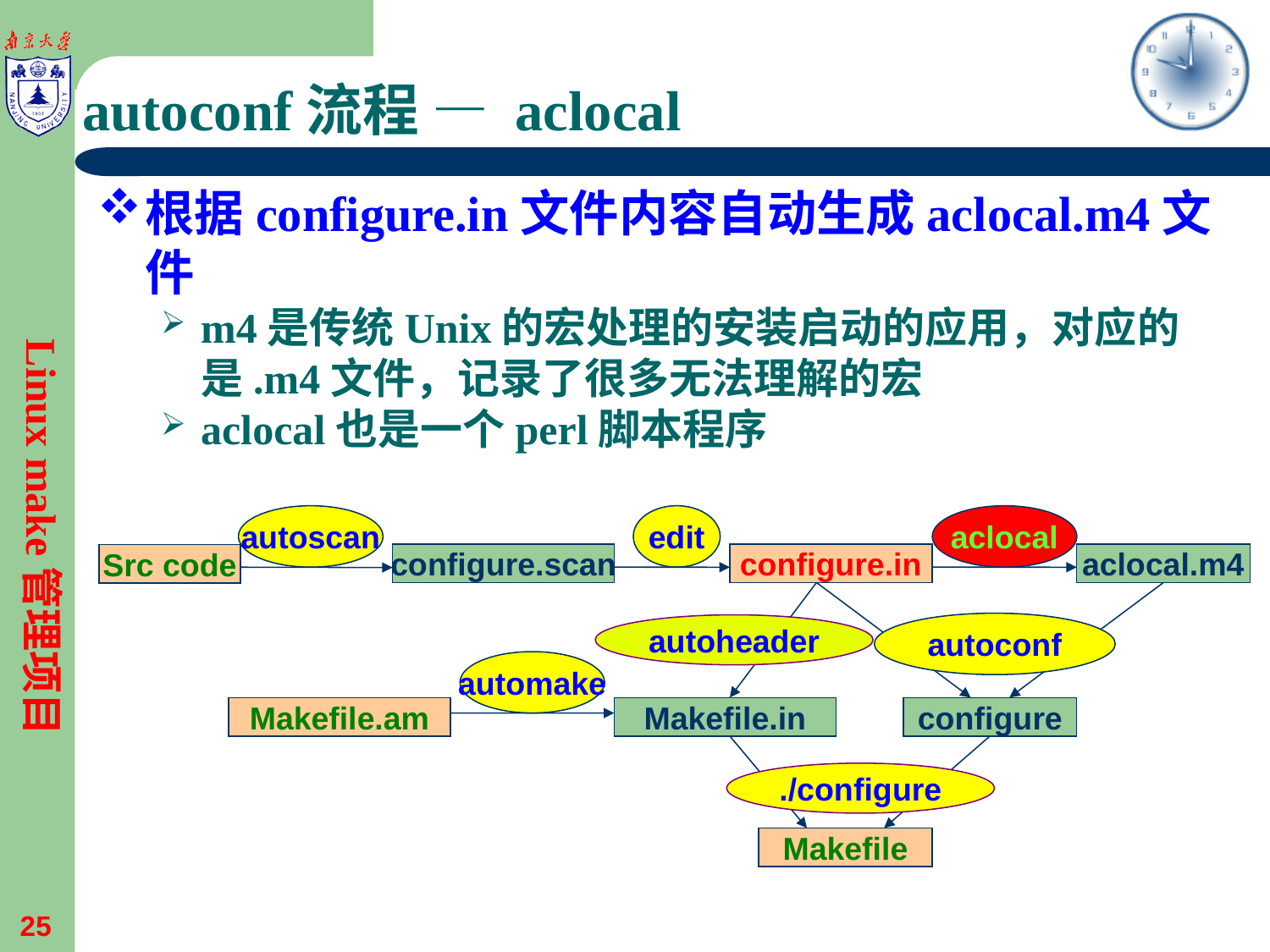

# autoconf流程 — aclocal
根据configure.in文件内容自动生成aclocal.m4文件
m4是传统Unix的宏处理的安装启动的应用，对应的是.m4文件，记录了很多无法理解的宏
aclocal也是一个perl脚本程序
Linux make管理项目
autoscan
edit
aclocal
configure.scan
configure.in
aclocal.m4
Src code

autoconf
automake
Makefile.am
Makefile.in
configure

Makefile
autoheader
./configure
25